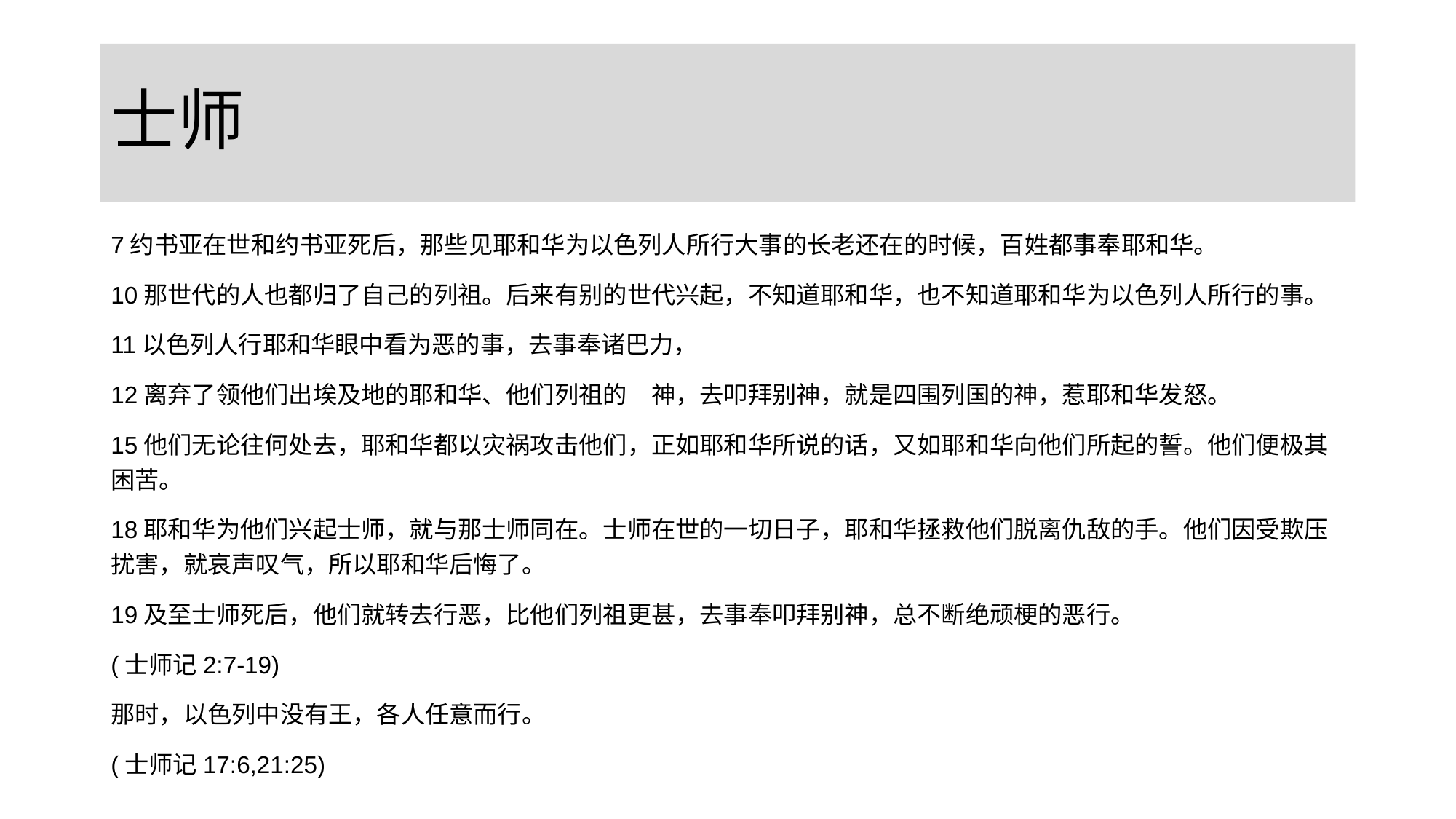

# 士师
7约书亚在世和约书亚死后，那些见耶和华为以色列人所行大事的长老还在的时候，百姓都事奉耶和华。
10那世代的人也都归了自己的列祖。后来有别的世代兴起，不知道耶和华，也不知道耶和华为以色列人所行的事。
11以色列人行耶和华眼中看为恶的事，去事奉诸巴力，
12离弃了领他们出埃及地的耶和华、他们列祖的　神，去叩拜别神，就是四围列国的神，惹耶和华发怒。
15他们无论往何处去，耶和华都以灾祸攻击他们，正如耶和华所说的话，又如耶和华向他们所起的誓。他们便极其困苦。
18耶和华为他们兴起士师，就与那士师同在。士师在世的一切日子，耶和华拯救他们脱离仇敌的手。他们因受欺压扰害，就哀声叹气，所以耶和华后悔了。
19及至士师死后，他们就转去行恶，比他们列祖更甚，去事奉叩拜别神，总不断绝顽梗的恶行。
(士师记2:7-19)
那时，以色列中没有王，各人任意而行。
(士师记17:6,21:25)